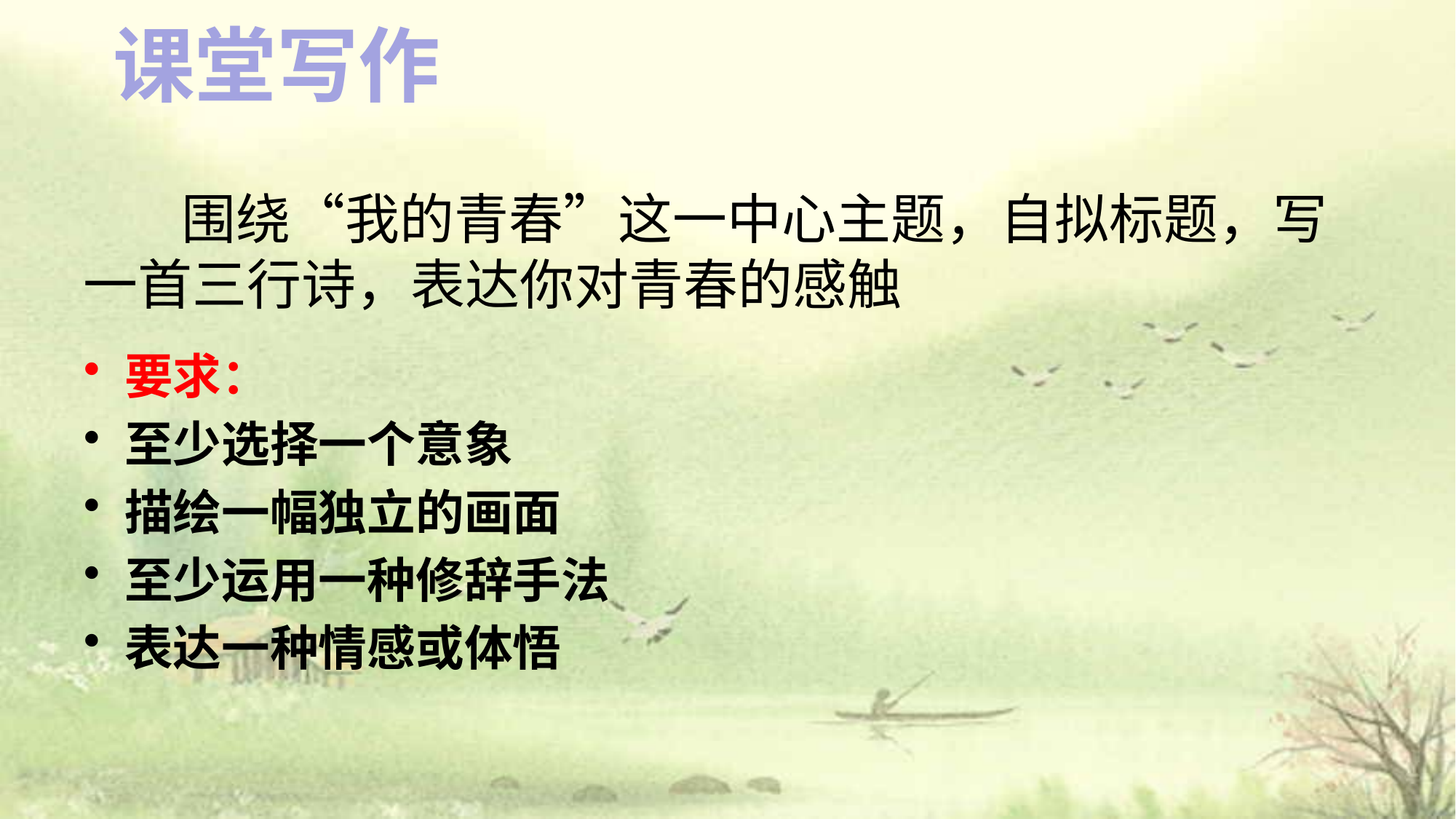

课堂写作
# 围绕“我的青春”这一中心主题，自拟标题，写一首三行诗，表达你对青春的感触
要求：
至少选择一个意象
描绘一幅独立的画面
至少运用一种修辞手法
表达一种情感或体悟